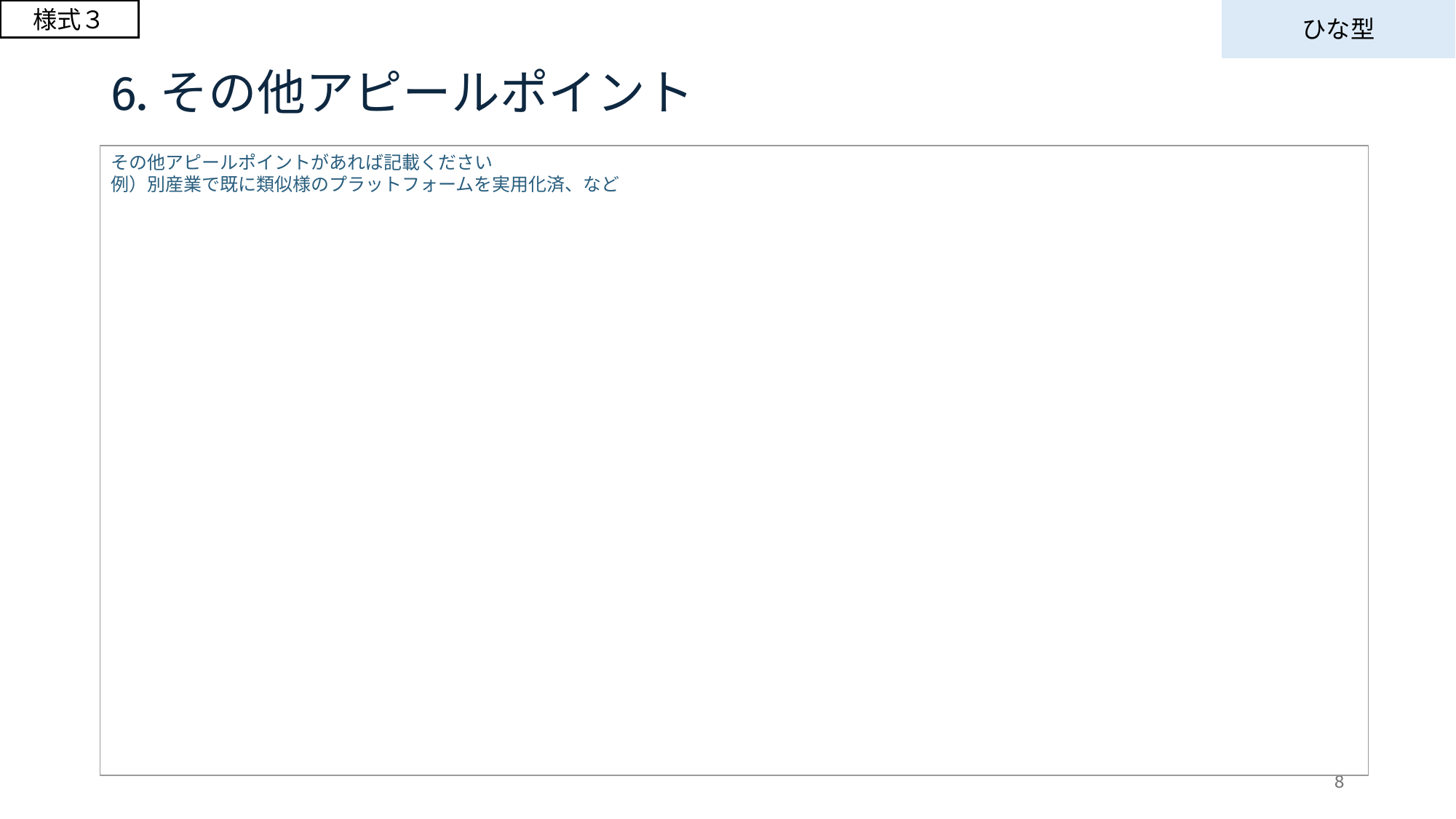

様式３
ひな型
# 6.その他アピールポイント
その他アピールポイントがあれば記載ください
例）別産業で既に類似様のプラットフォームを実用化済、など